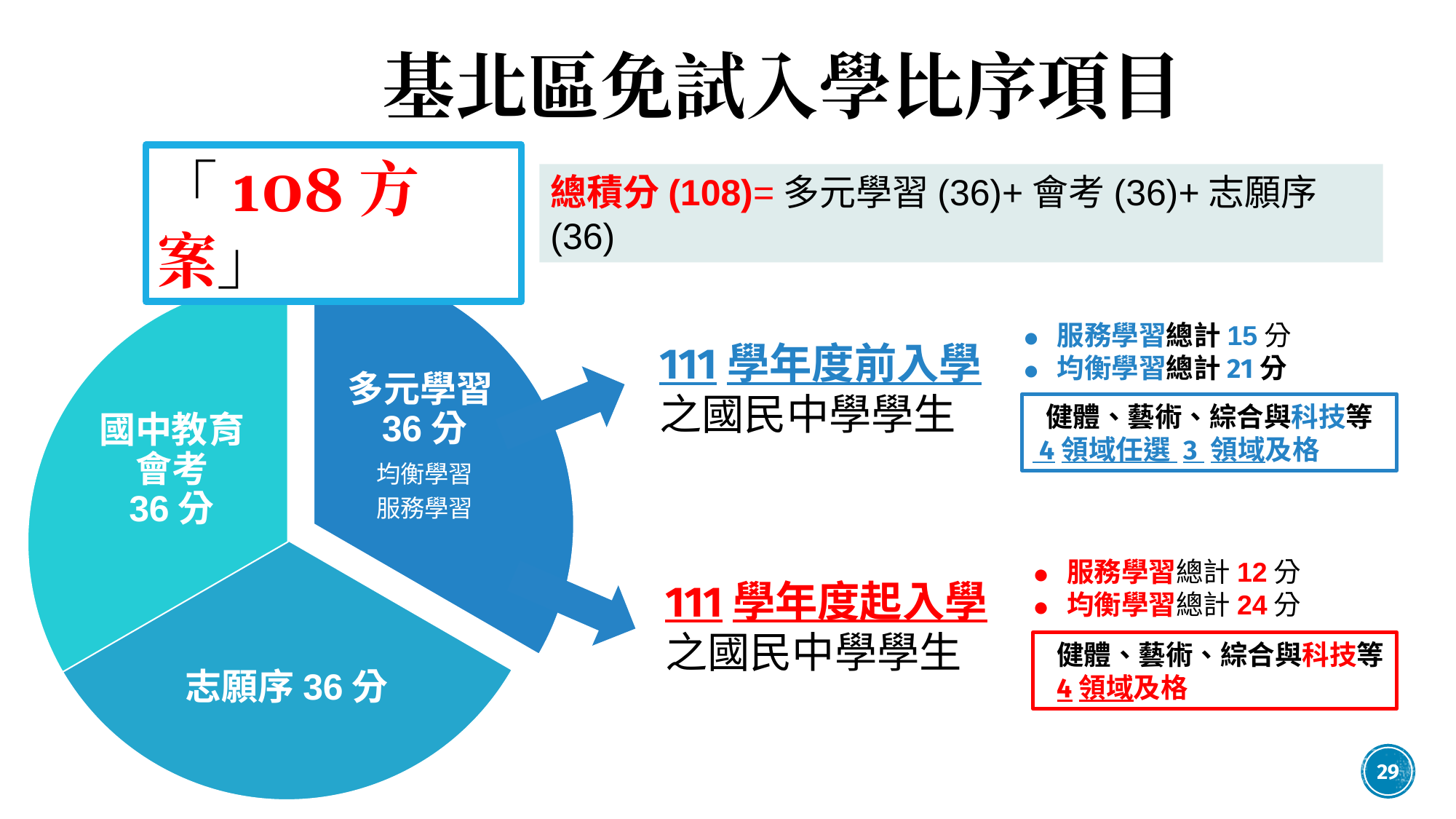

# 基北區免試入學比序項目
「108方案」
總積分(108)=多元學習(36)+會考(36)+志願序(36)

多元學習36分
均衡學習
服務學習
國中教育會考
36分
志願序36分
服務學習總計15分
均衡學習總計21分
111學年度前入學
之國民中學學生

 健體、藝術、綜合與科技等
 4領域任選 3 領域及格
服務學習總計12分
均衡學習總計24分
111學年度起入學之國民中學學生

 健體、藝術、綜合與科技等
  4領域及格
29